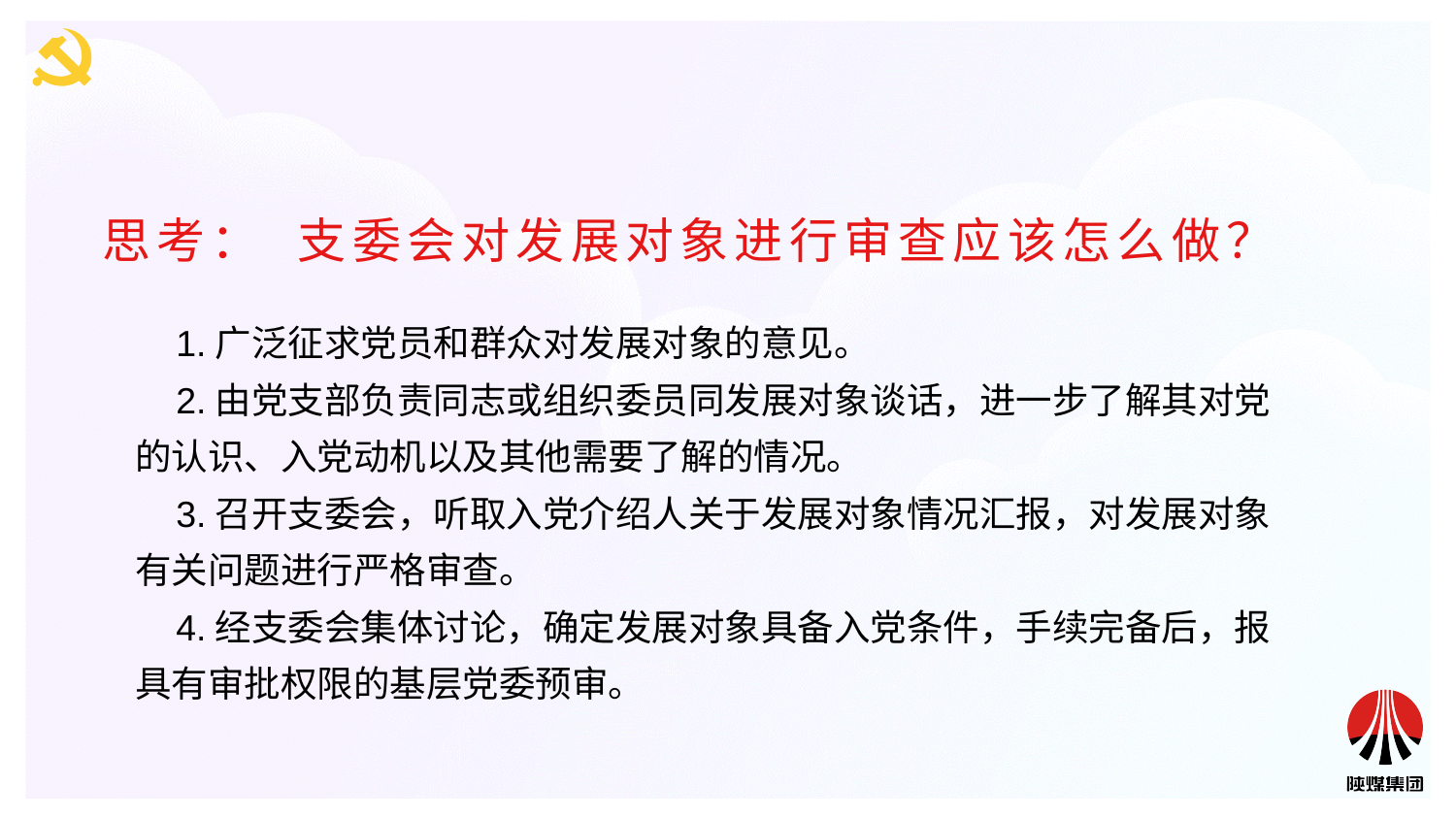

支委会对发展对象进行审查应该怎么做？
思考：
    1.广泛征求党员和群众对发展对象的意见。
    2.由党支部负责同志或组织委员同发展对象谈话，进一步了解其对党的认识、入党动机以及其他需要了解的情况。
    3.召开支委会，听取入党介绍人关于发展对象情况汇报，对发展对象有关问题进行严格审查。
    4.经支委会集体讨论，确定发展对象具备入党条件，手续完备后，报具有审批权限的基层党委预审。